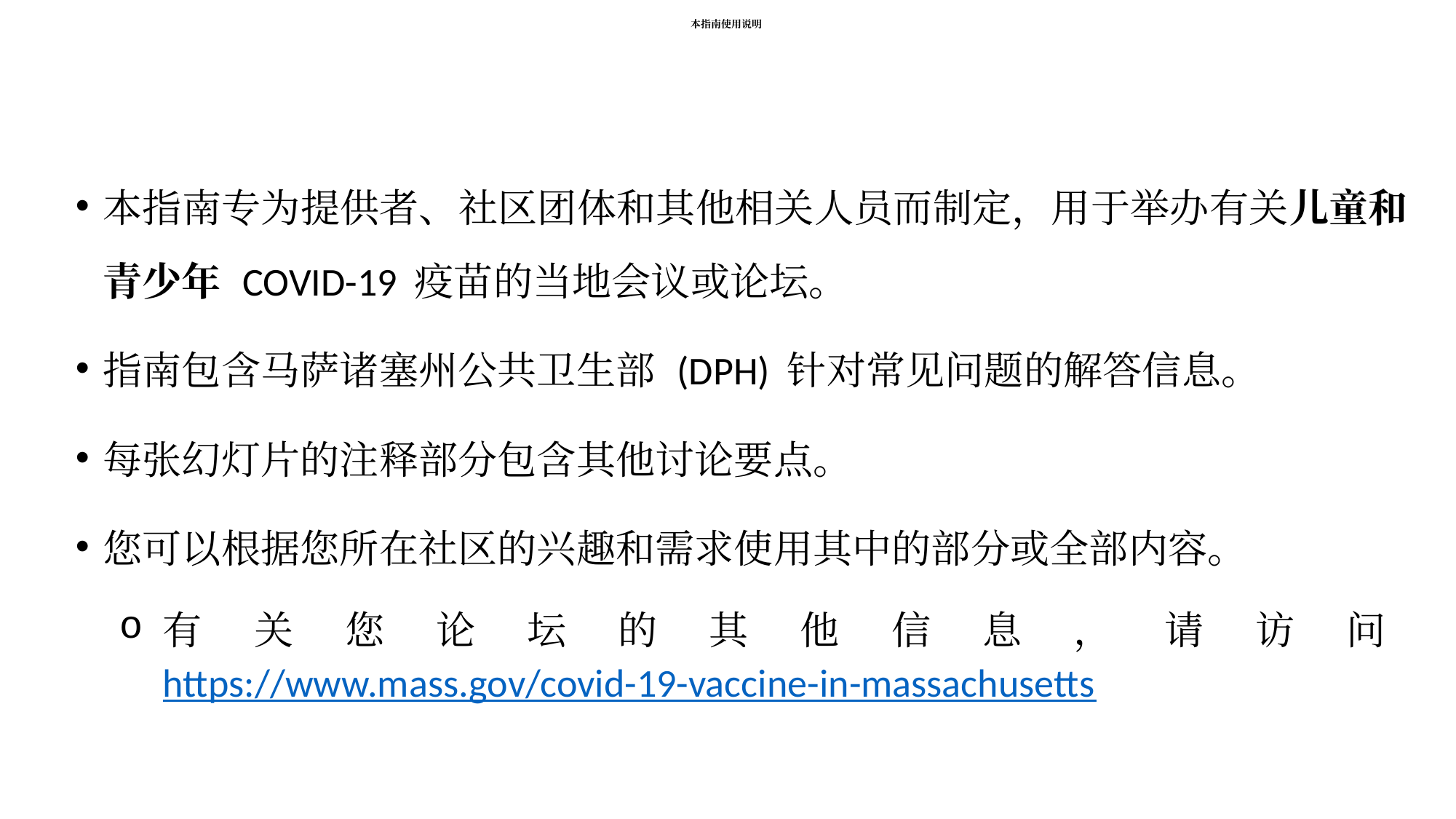

# 本指南使用说明
本指南专为提供者、社区团体和其他相关人员而制定，用于举办有关儿童和青少年 COVID-19 疫苗的当地会议或论坛。
指南包含马萨诸塞州公共卫生部 (DPH) 针对常见问题的解答信息。
每张幻灯片的注释部分包含其他讨论要点。
您可以根据您所在社区的兴趣和需求使用其中的部分或全部内容。
有关您论坛的其他信息，请访问 https://www.mass.gov/covid-19-vaccine-in-massachusetts